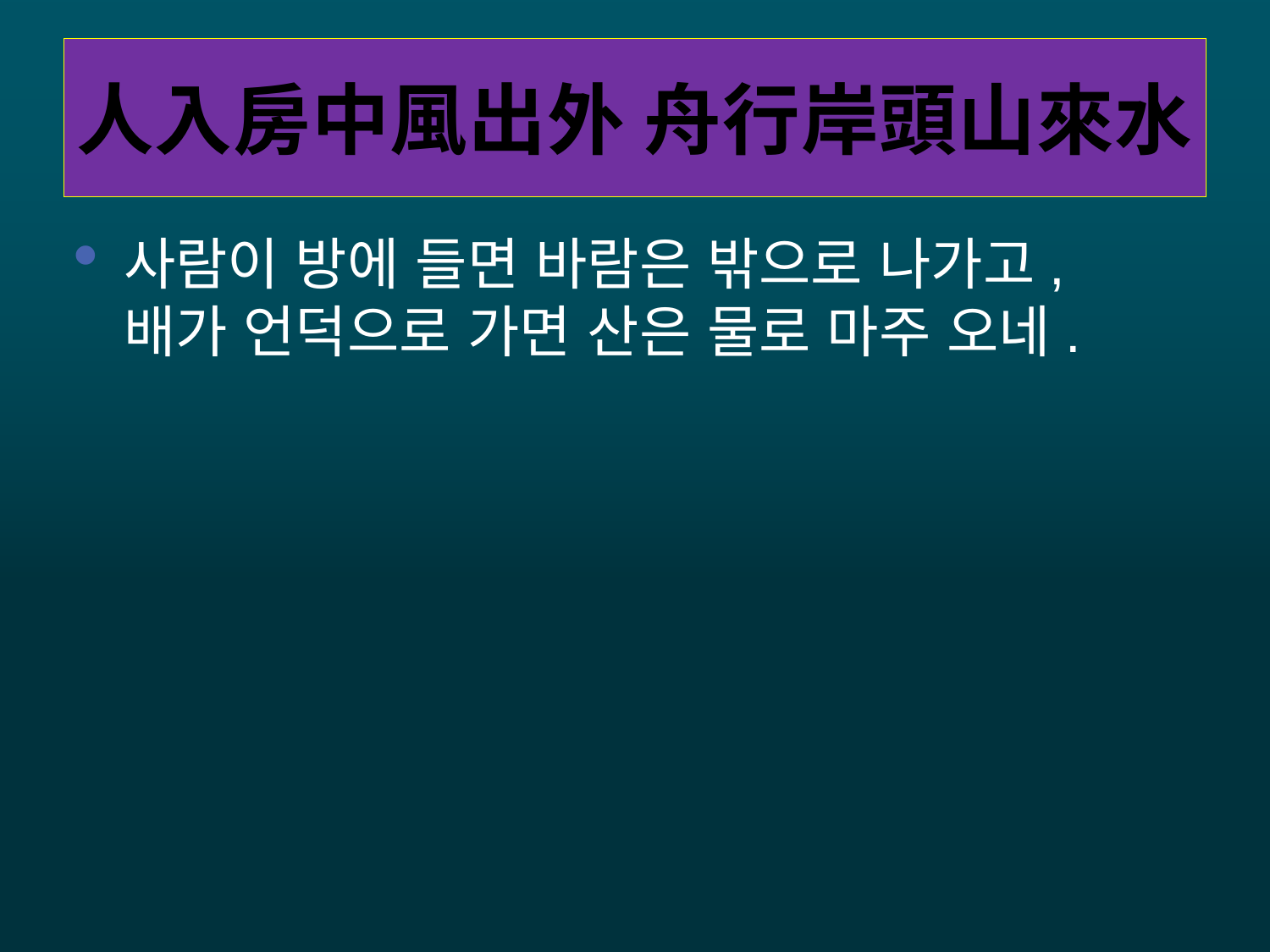

# 人入房中風出外 舟行岸頭山來水
사람이 방에 들면 바람은 밖으로 나가고, 배가 언덕으로 가면 산은 물로 마주 오네.